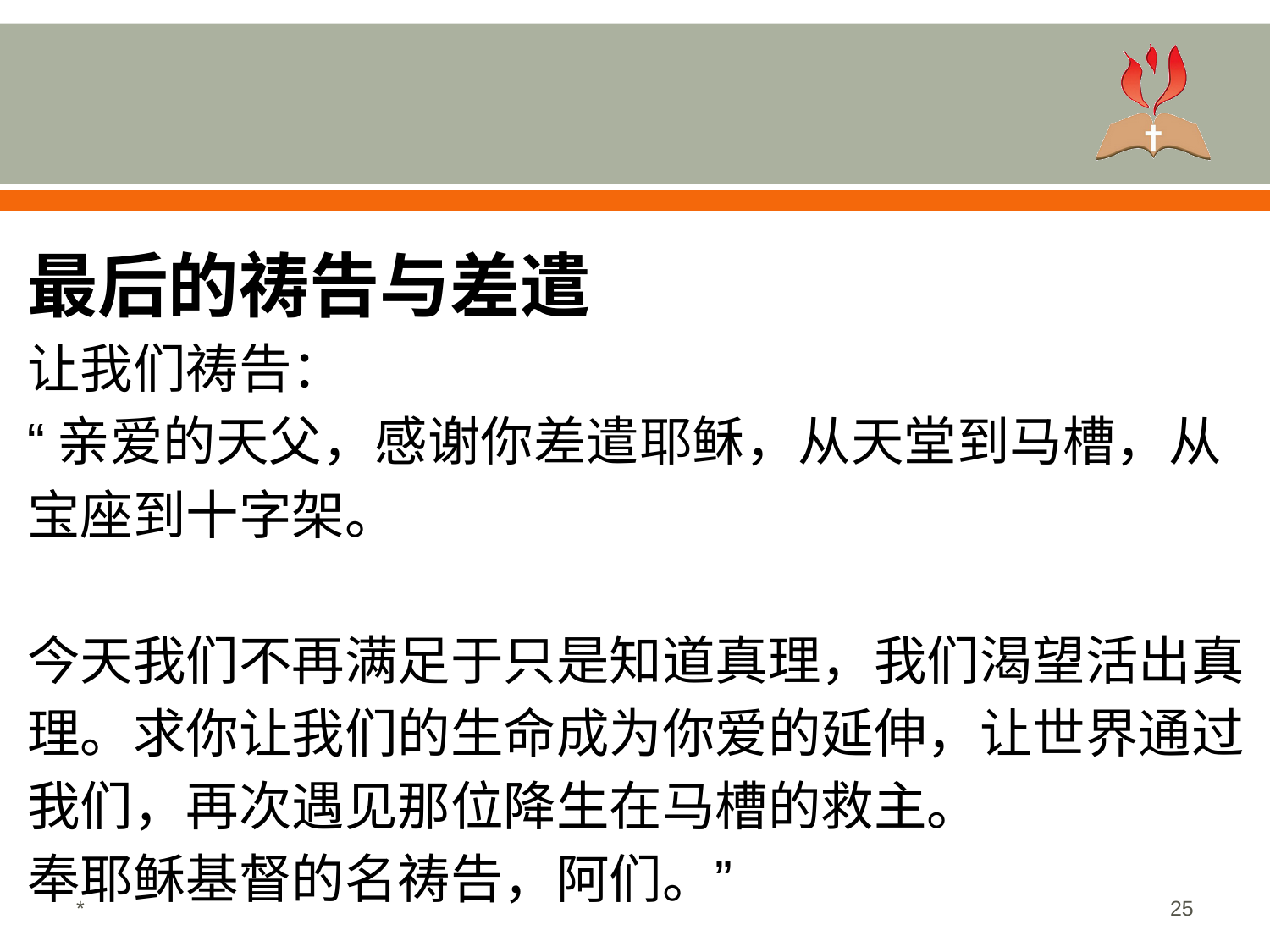

#
最后的祷告与差遣
让我们祷告：
“亲爱的天父，感谢你差遣耶稣，从天堂到马槽，从宝座到十字架。

今天我们不再满足于只是知道真理，我们渴望活出真理。求你让我们的生命成为你爱的延伸，让世界通过我们，再次遇见那位降生在马槽的救主。
奉耶稣基督的名祷告，阿们。”
*
25